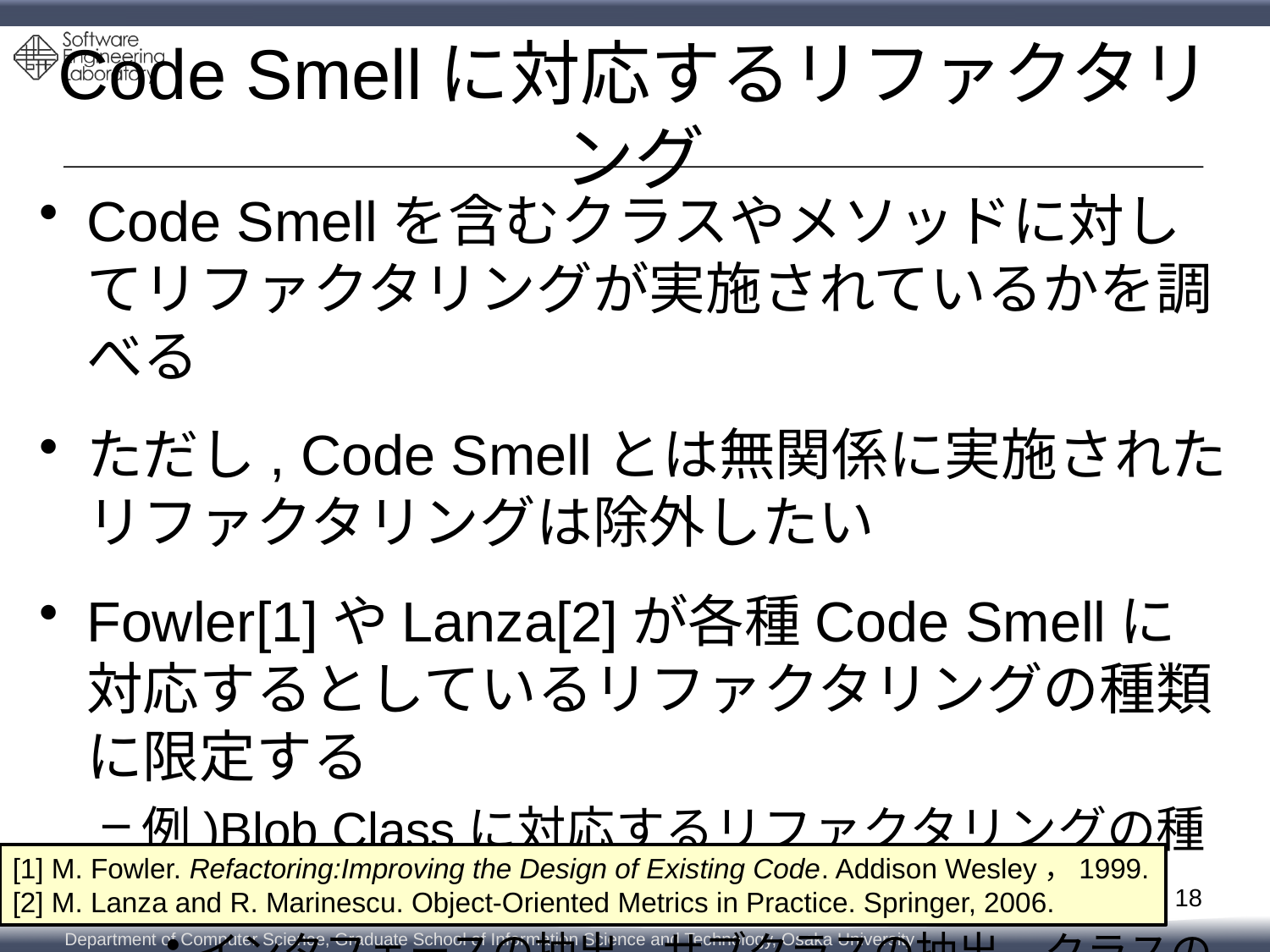

# Code Smellに対応するリファクタリング
Code Smellを含むクラスやメソッドに対してリファクタリングが実施されているかを調べる

ただし, Code Smellとは無関係に実施されたリファクタリングは除外したい

Fowler[1]やLanza[2]が各種Code Smellに対応するとしているリファクタリングの種類に限定する
例)Blob Classに対応するリファクタリングの種類
インタフェースの抽出, サブクラスの抽出, クラスの抽出,  オブジェクトによるデータ値の置き換え

[1] M. Fowler. Refactoring:Improving the Design of Existing Code. Addison Wesley，1999.
[2] M. Lanza and R. Marinescu. Object-Oriented Metrics in Practice. Springer, 2006.
18